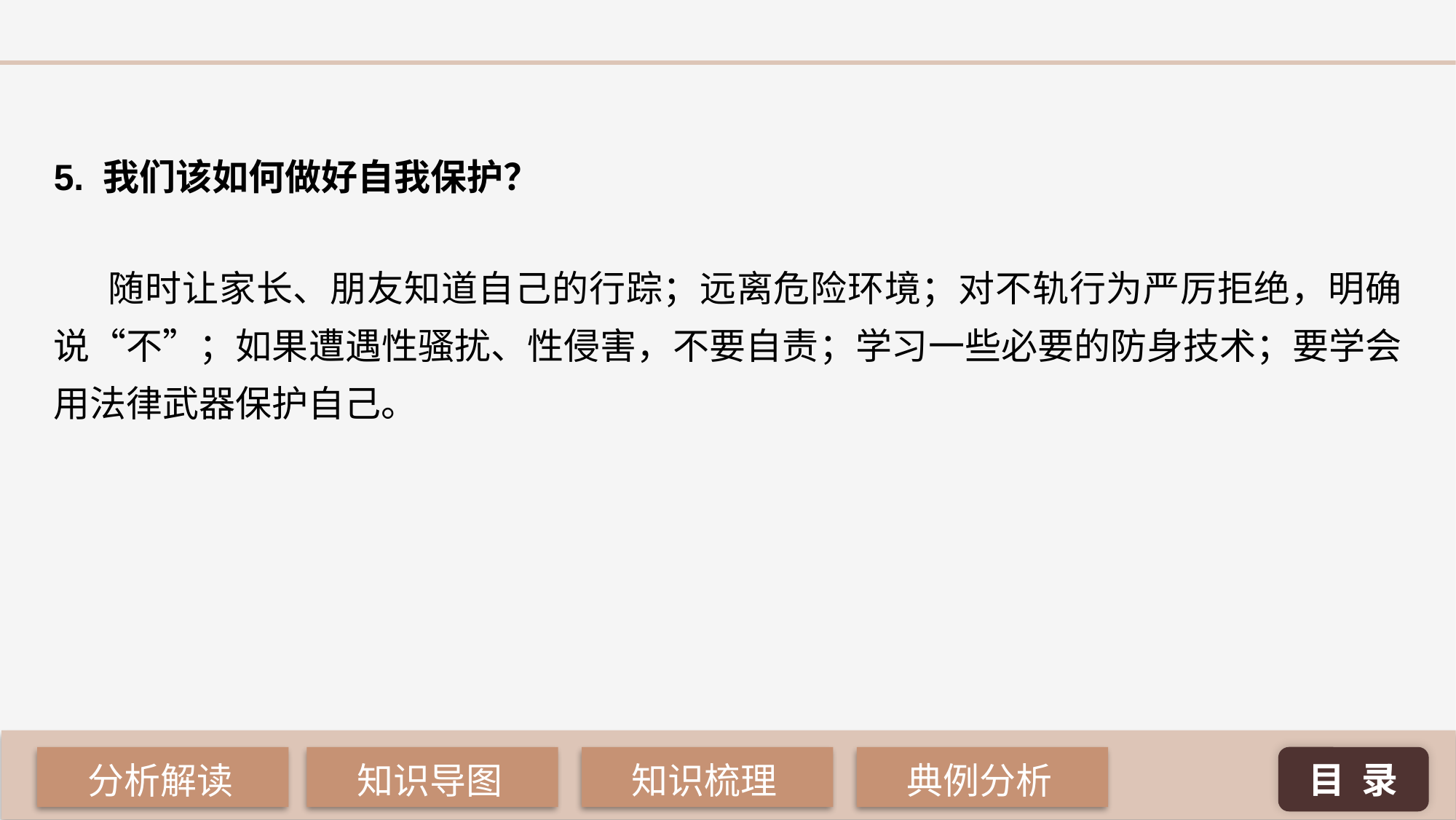

5. 我们该如何做好自我保护？
随时让家长、朋友知道自己的行踪；远离危险环境；对不轨行为严厉拒绝，明确说“不”；如果遭遇性骚扰、性侵害，不要自责；学习一些必要的防身技术；要学会用法律武器保护自己。